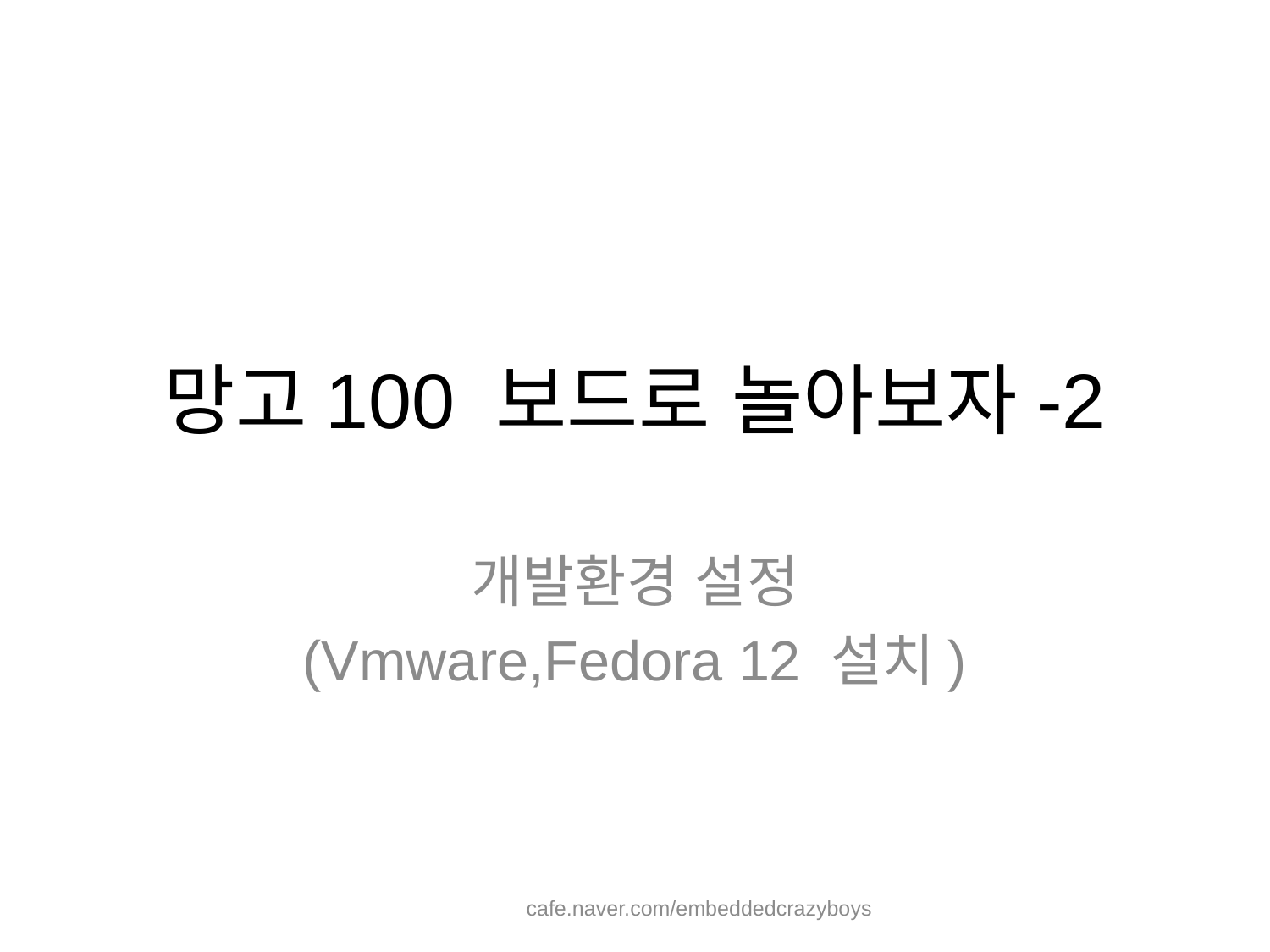

# 망고100 보드로 놀아보자-2
개발환경 설정
(Vmware,Fedora 12 설치)
cafe.naver.com/embeddedcrazyboys